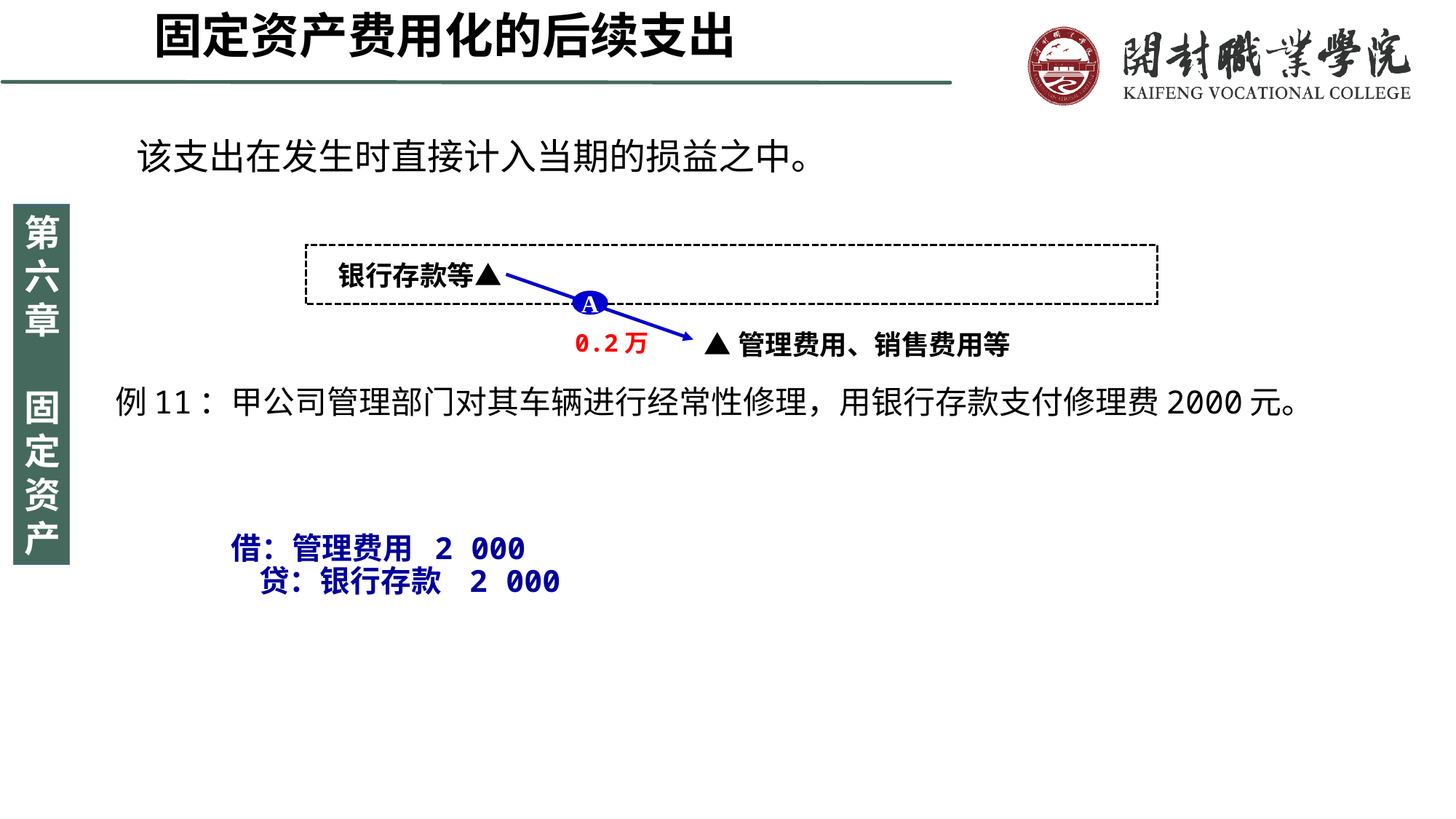

固定资产费用化的后续支出
该支出在发生时直接计入当期的损益之中。

银行存款等▲

A
0.2万
▲管理费用、销售费用等
例11：甲公司管理部门对其车辆进行经常性修理，用银行存款支付修理费2000元。

借：管理费用  2 000
   贷：银行存款   2 000